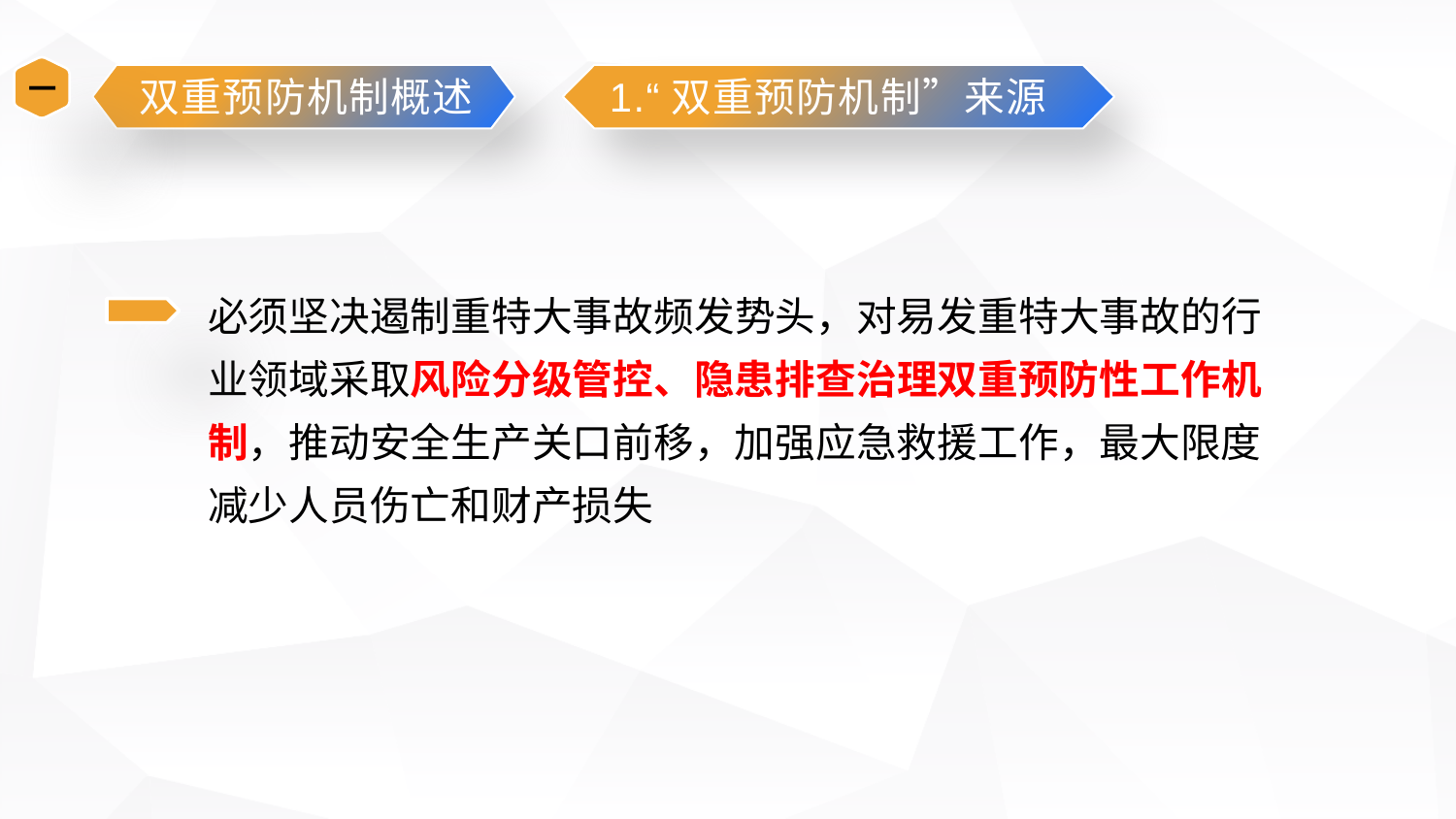

一

双重预防机制概述

1.“双重预防机制”来源

必须坚决遏制重特大事故频发势头，对易发重特大事故的行业领域采取风险分级管控、隐患排查治理双重预防性工作机制，推动安全生产关口前移，加强应急救援工作，最大限度减少人员伤亡和财产损失

7